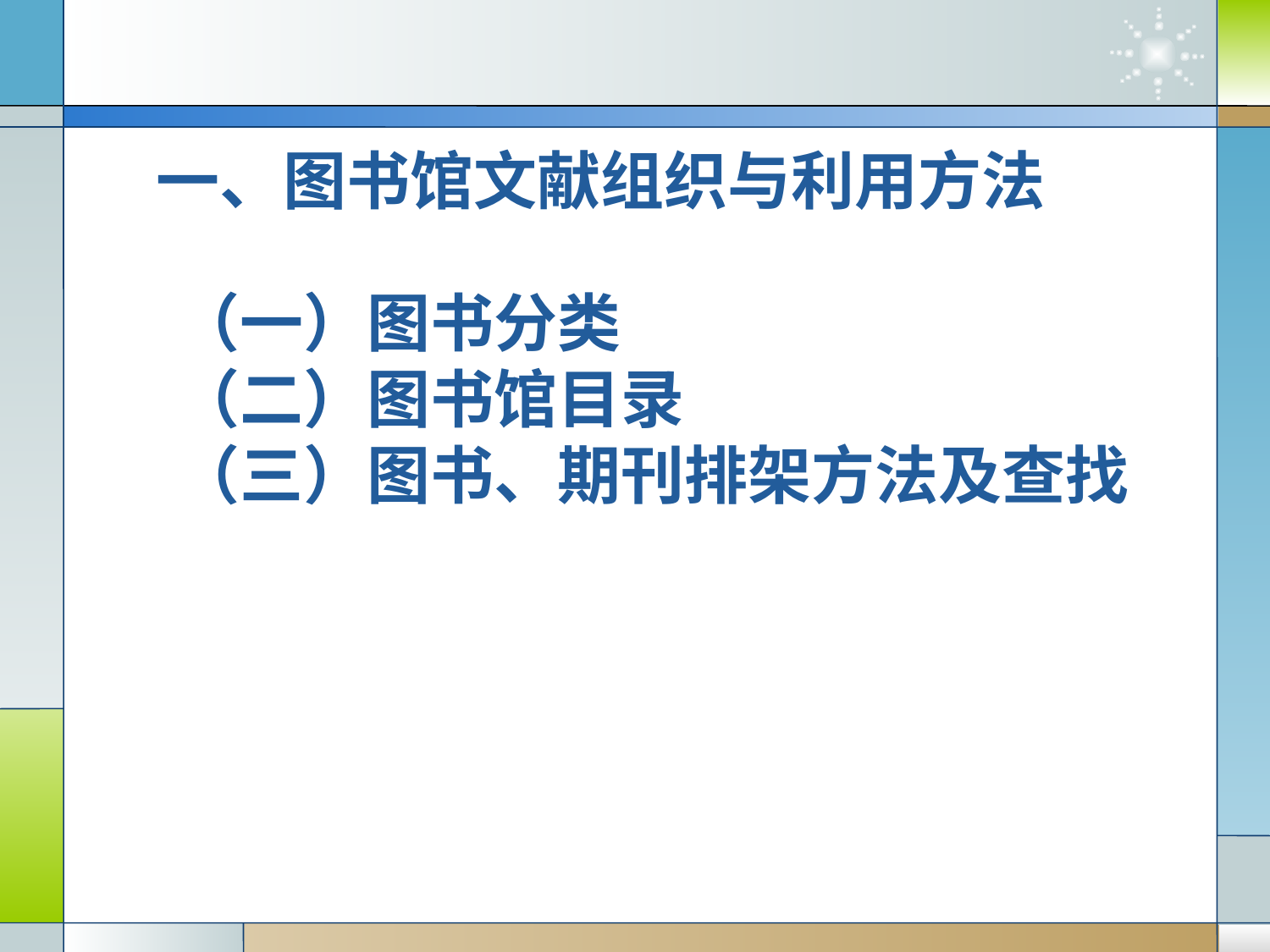

一、图书馆文献组织与利用方法

（一）图书分类
（二）图书馆目录
（三）图书、期刊排架方法及查找